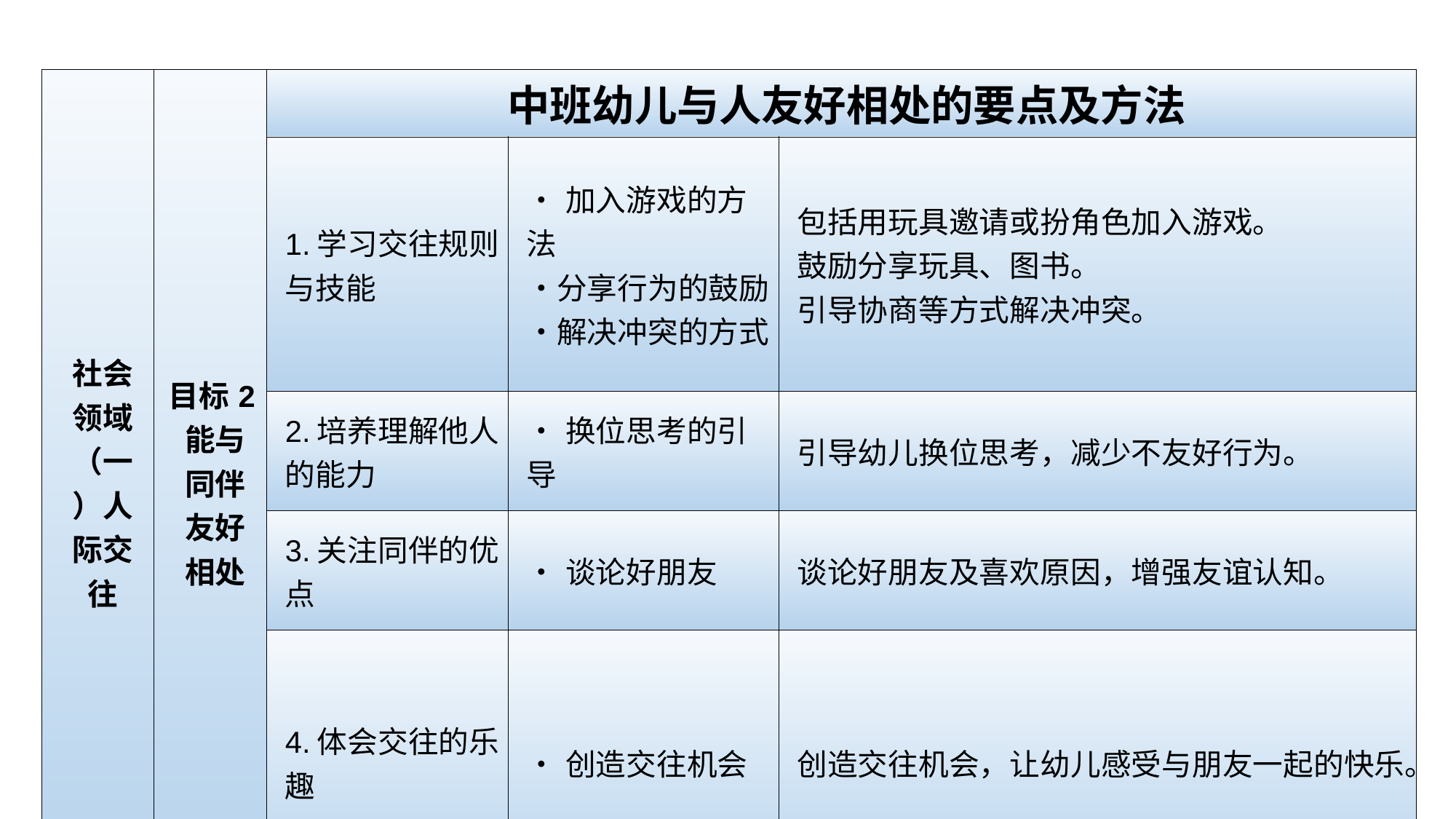

| 社会领域 （一）人际交往 | 目标2能与同伴友好相处 | 中班幼儿与人友好相处的要点及方法 |  |  |
| --- | --- | --- | --- | --- |
|  |  | 1.学习交往规则与技能 | •加入游戏的方法 •分享行为的鼓励 •解决冲突的方式 | 包括用玩具邀请或扮角色加入游戏。 鼓励分享玩具、图书。 引导协商等方式解决冲突。 |
|  |  | 2.培养理解他人的能力 | •换位思考的引导 | 引导幼儿换位思考，减少不友好行为。 |
|  |  | 3.关注同伴的优点 | •谈论好朋友 | 谈论好朋友及喜欢原因，增强友谊认知。 |
|  |  | 4.体会交往的乐趣 | •创造交往机会 | 创造交往机会，让幼儿感受与朋友一起的快乐。 |